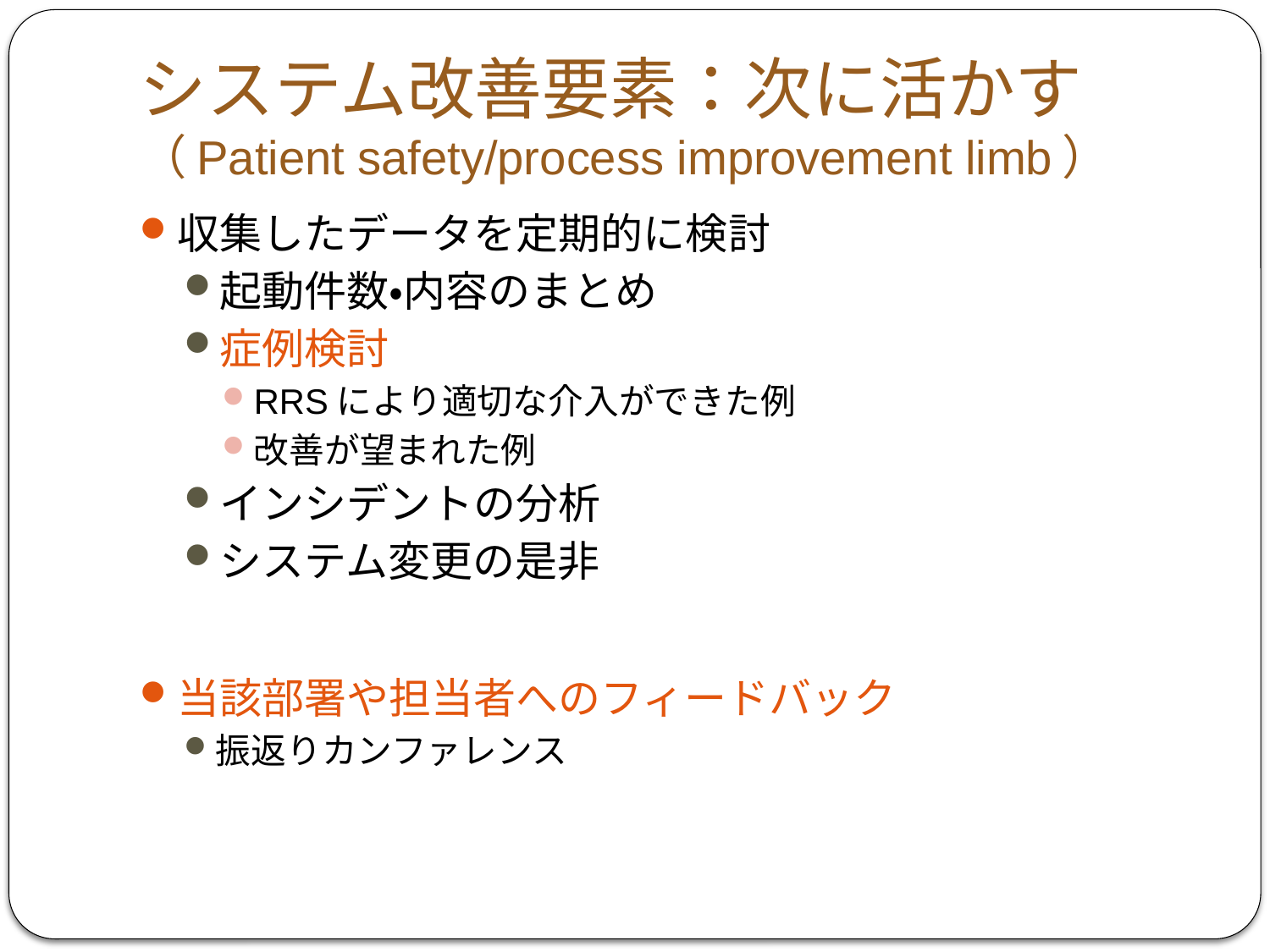

# システム改善要素：次に活かす （Patient safety/process improvement limb）
収集したデータを定期的に検討
起動件数・内容のまとめ
症例検討
RRSにより適切な介入ができた例
改善が望まれた例
インシデントの分析
システム変更の是非

当該部署や担当者へのフィードバック
振返りカンファレンス